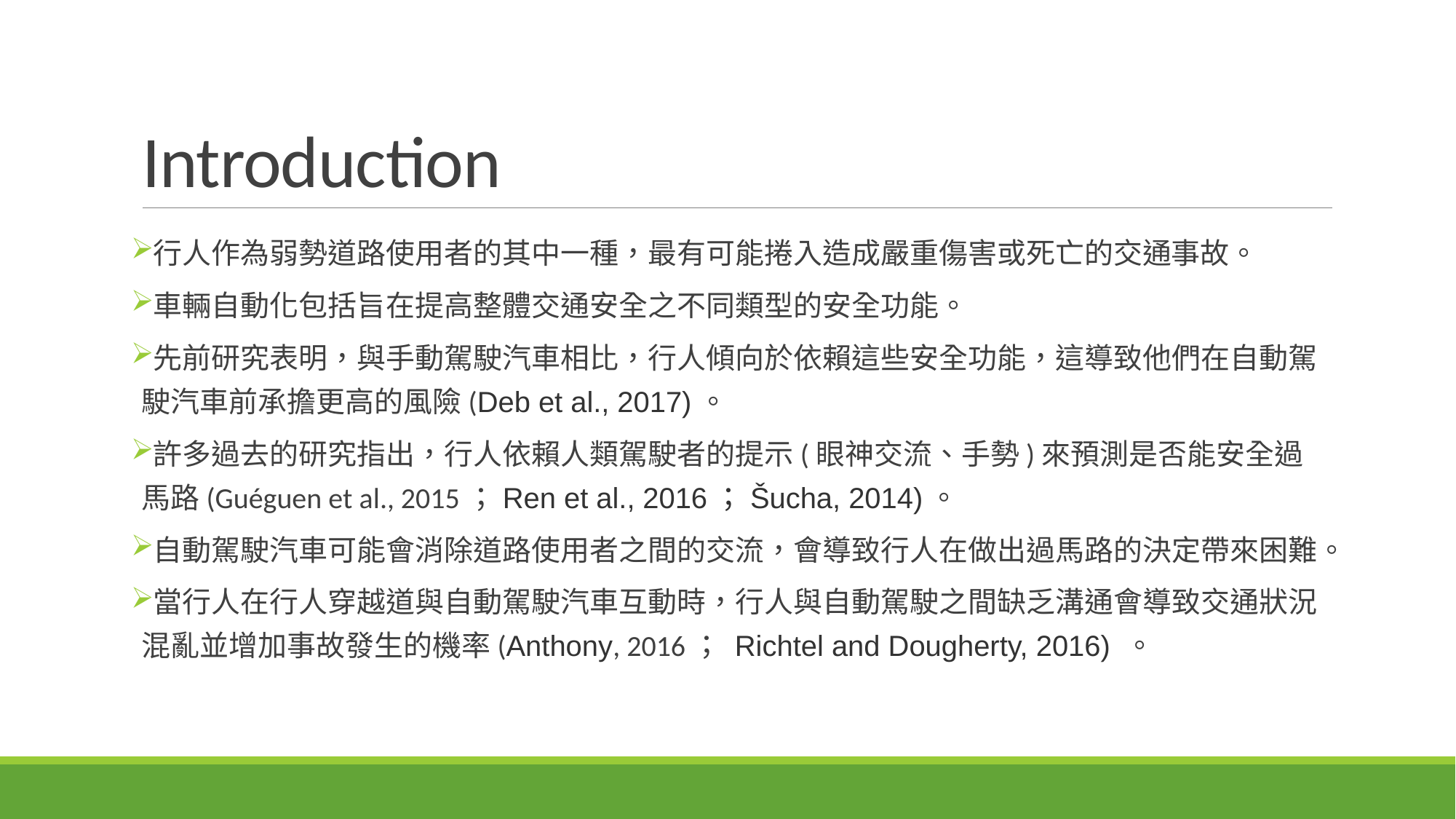

# Introduction
行人作為弱勢道路使用者的其中一種，最有可能捲入造成嚴重傷害或死亡的交通事故。
車輛自動化包括旨在提高整體交通安全之不同類型的安全功能。
先前研究表明，與手動駕駛汽車相比，行人傾向於依賴這些安全功能，這導致他們在自動駕駛汽車前承擔更高的風險(Deb et al., 2017)。
許多過去的研究指出，行人依賴人類駕駛者的提示(眼神交流、手勢)來預測是否能安全過馬路(Guéguen et al., 2015；Ren et al., 2016；Šucha, 2014)。
自動駕駛汽車可能會消除道路使用者之間的交流，會導致行人在做出過馬路的決定帶來困難。
當行人在行人穿越道與自動駕駛汽車互動時，行人與自動駕駛之間缺乏溝通會導致交通狀況混亂並增加事故發生的機率(Anthony, 2016； Richtel and Dougherty, 2016) 。